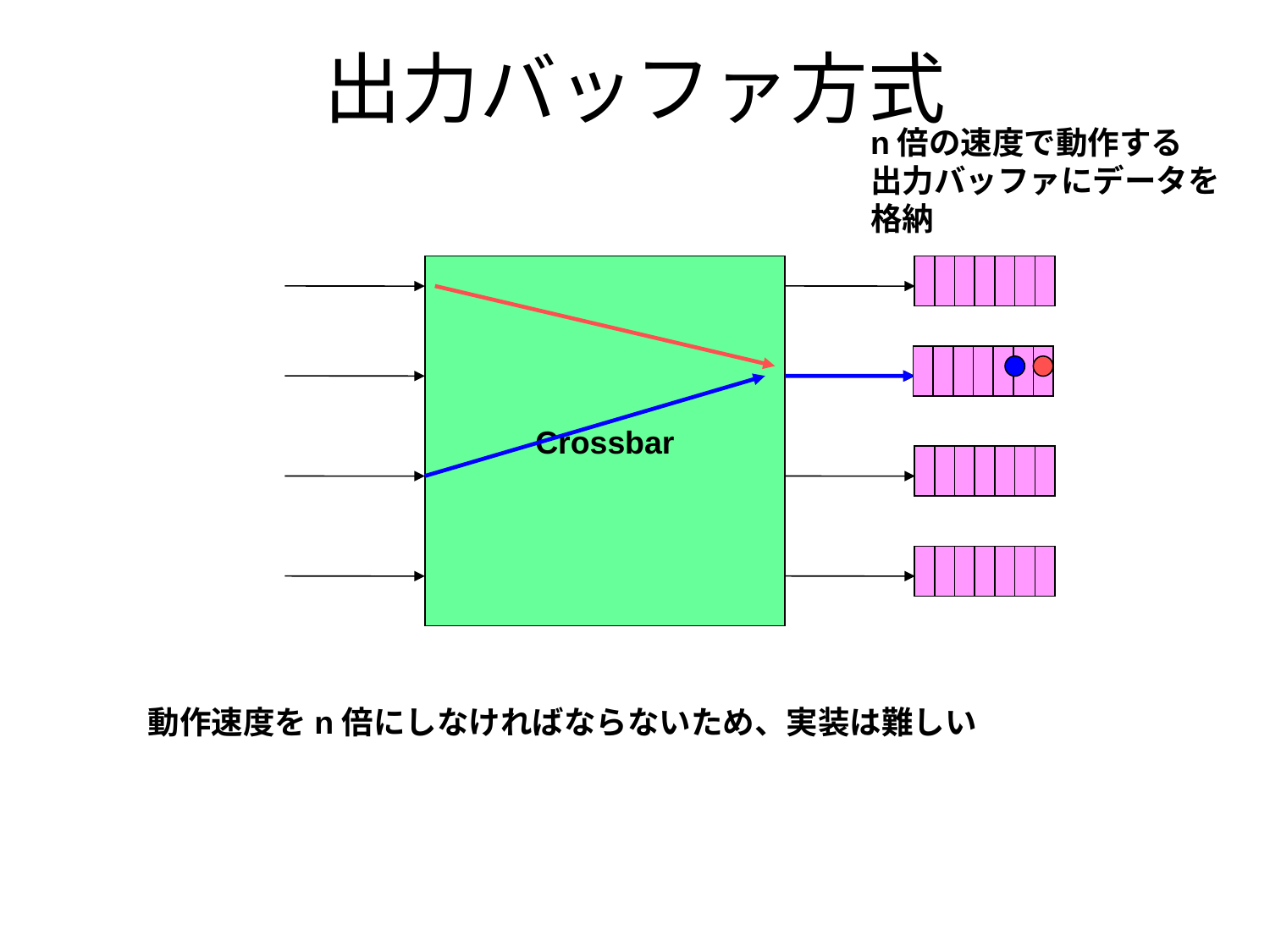

# 出力バッファ方式
n倍の速度で動作する
出力バッファにデータを
格納
Crossbar

動作速度をn倍にしなければならないため、実装は難しい